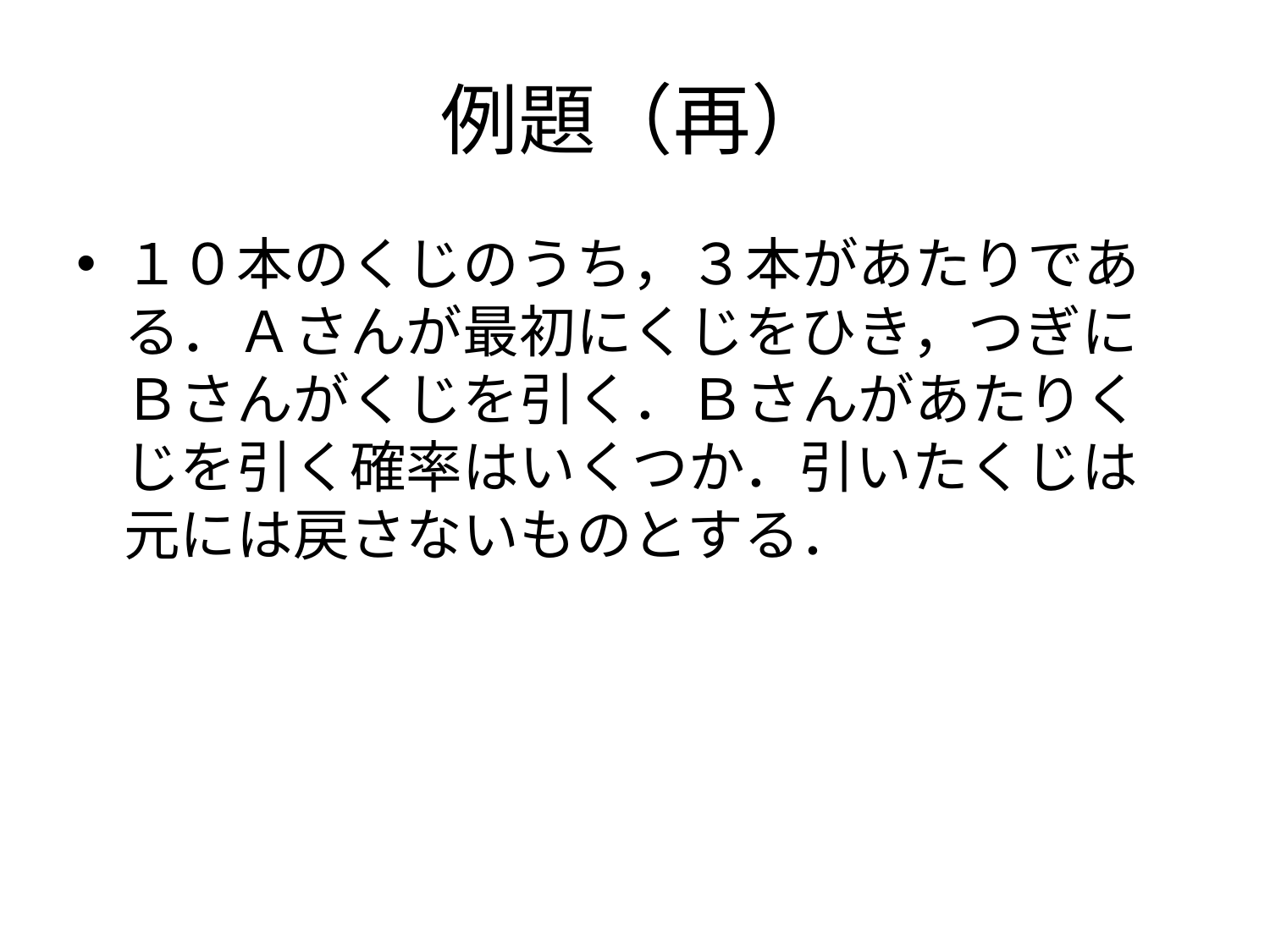

# 例題（再）
１０本のくじのうち，３本があたりである．Ａさんが最初にくじをひき，つぎにＢさんがくじを引く．Ｂさんがあたりくじを引く確率はいくつか．引いたくじは元には戻さないものとする．